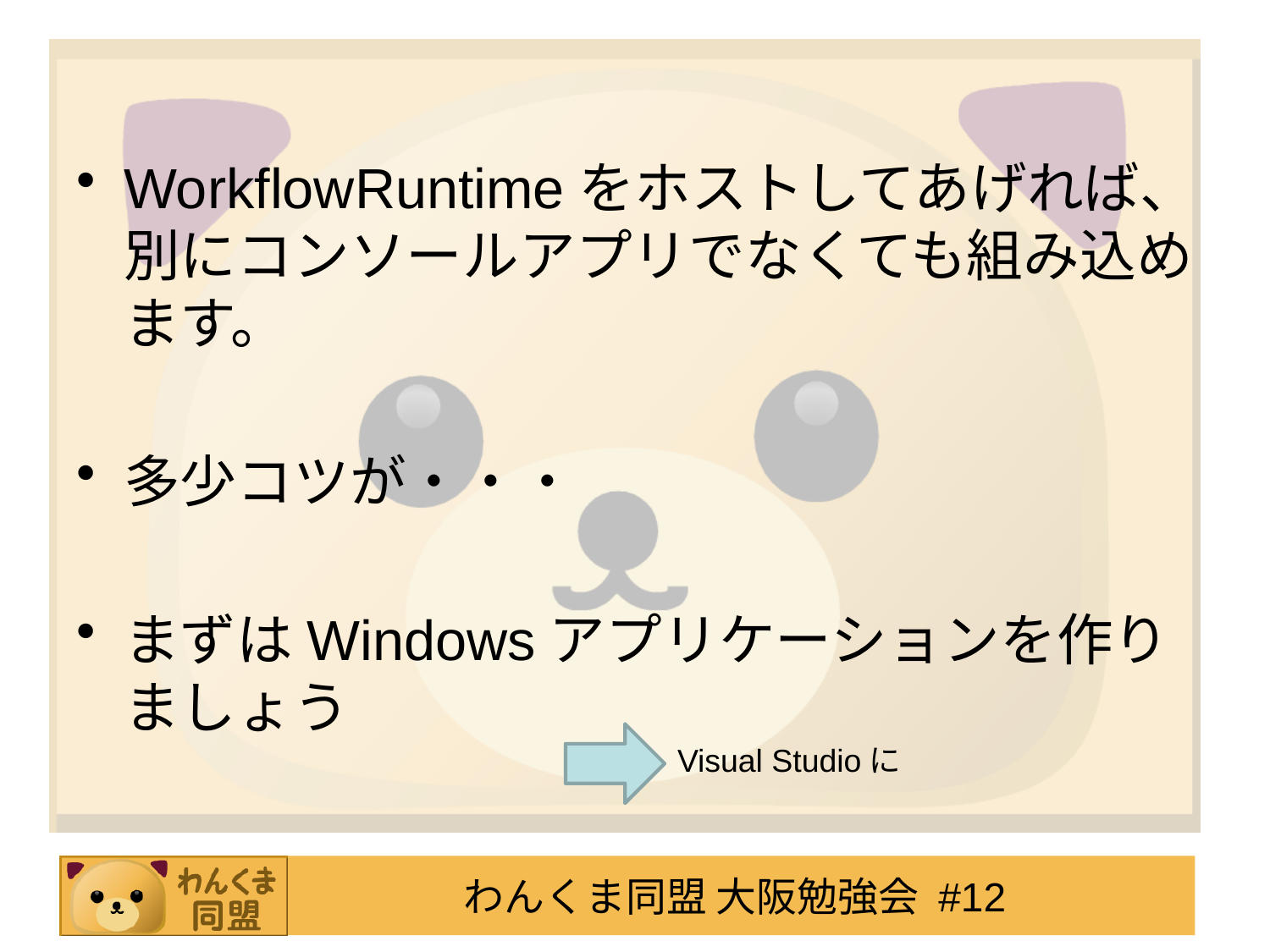

#
WorkflowRuntimeをホストしてあげれば、別にコンソールアプリでなくても組み込めます。

多少コツが・・・

まずはWindowsアプリケーションを作りましょう

Visual Studioに